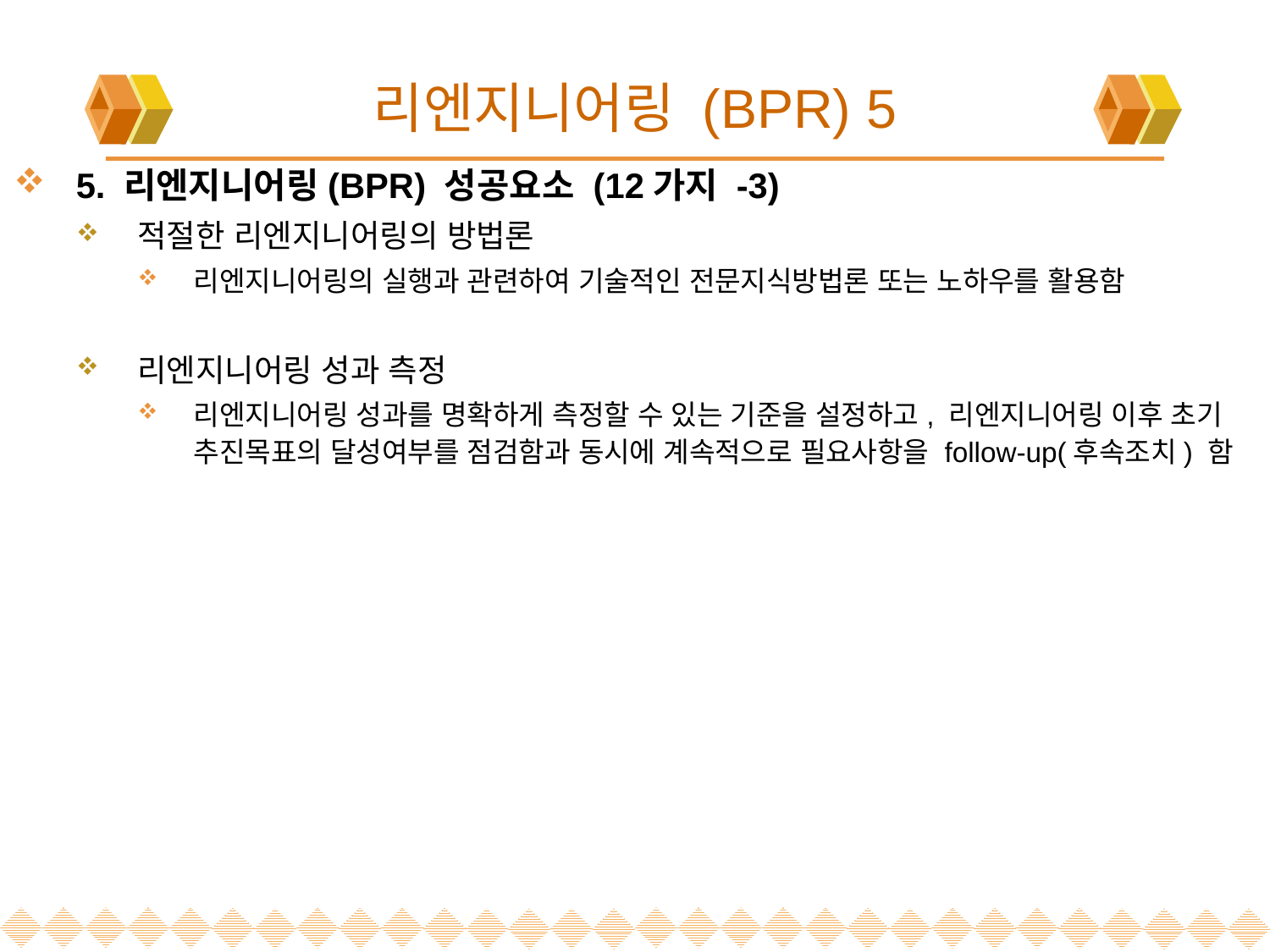

# 리엔지니어링 (BPR) 5
5. 리엔지니어링(BPR) 성공요소 (12가지 -3)
적절한 리엔지니어링의 방법론
리엔지니어링의 실행과 관련하여 기술적인 전문지식방법론 또는 노하우를 활용함

리엔지니어링 성과 측정
리엔지니어링 성과를 명확하게 측정할 수 있는 기준을 설정하고, 리엔지니어링 이후 초기 추진목표의 달성여부를 점검함과 동시에 계속적으로 필요사항을 follow-up(후속조치) 함